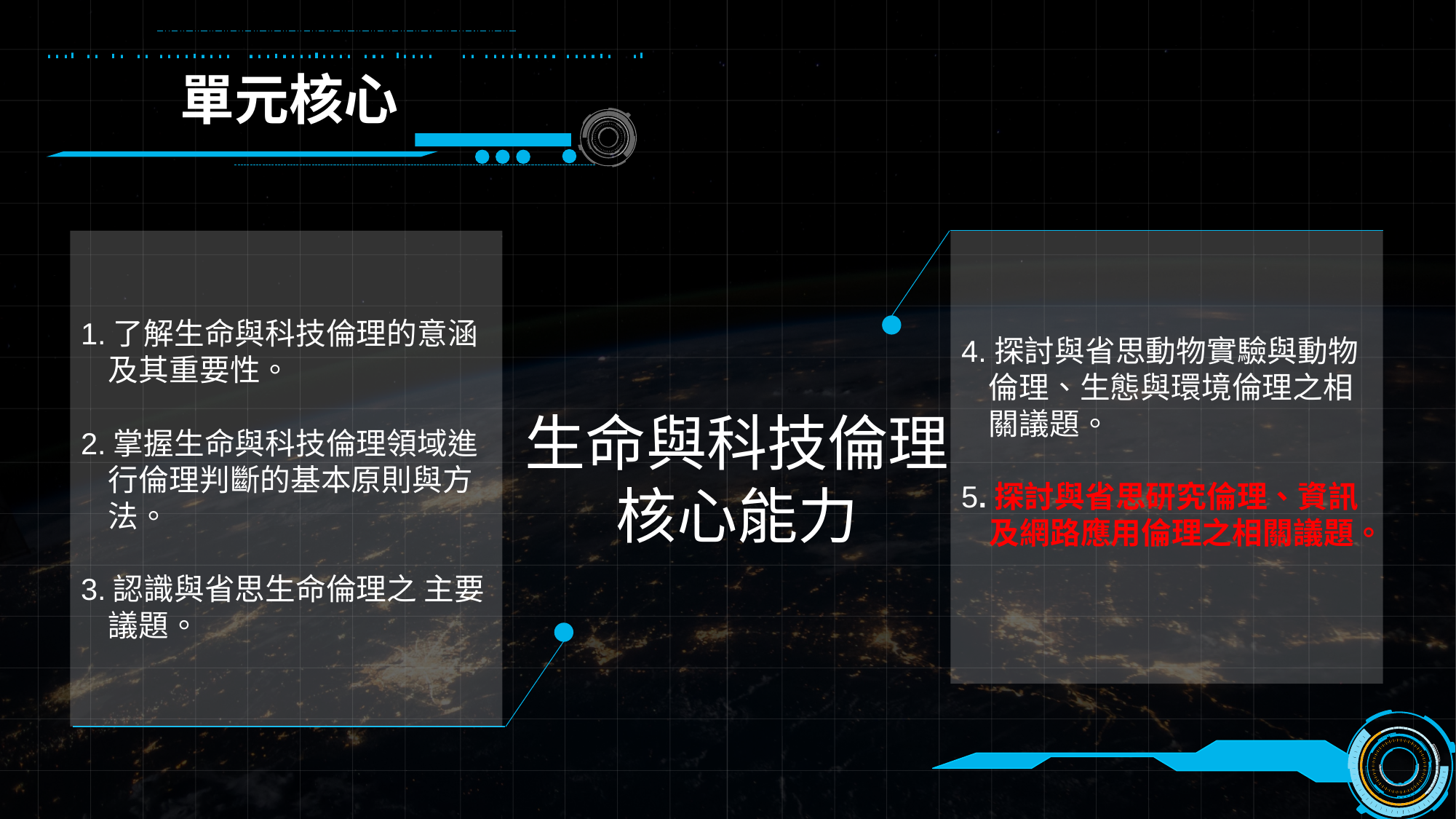

單元核心

4.探討與省思動物實驗與動物
   倫理、生態與環境倫理之相
   關議題。

5.探討與省思研究倫理、資訊
   及網路應用倫理之相關議題。

1.了解生命與科技倫理的意涵
   及其重要性。

2.掌握生命與科技倫理領域進
   行倫理判斷的基本原則與方
   法。

3.認識與省思生命倫理之 主要
   議題。

生命與科技倫理
核心能力